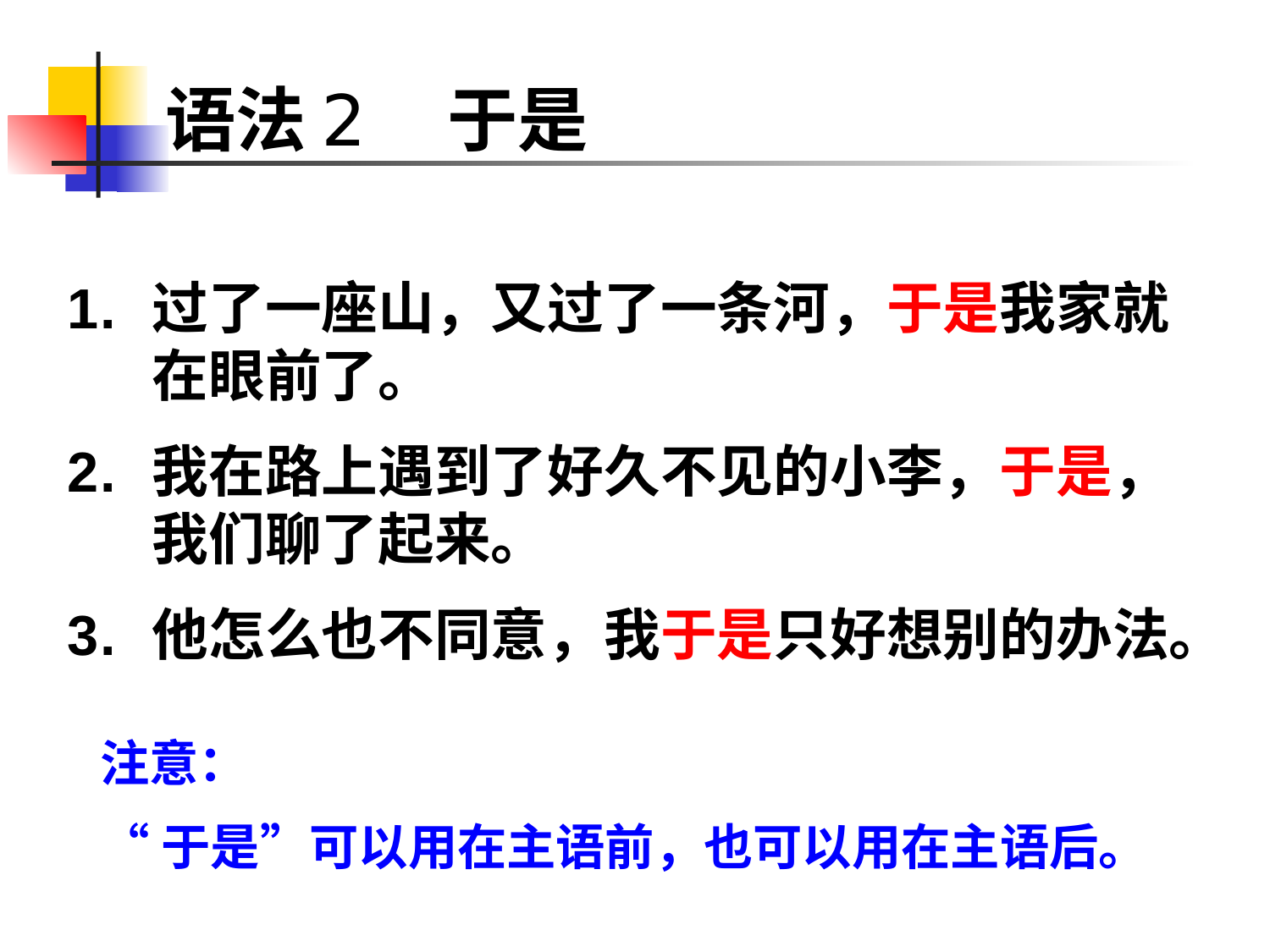

# 语法2   于是
过了一座山，又过了一条河，于是我家就在眼前了。
我在路上遇到了好久不见的小李，于是，我们聊了起来。
他怎么也不同意，我于是只好想别的办法。
注意：
“于是”可以用在主语前，也可以用在主语后。